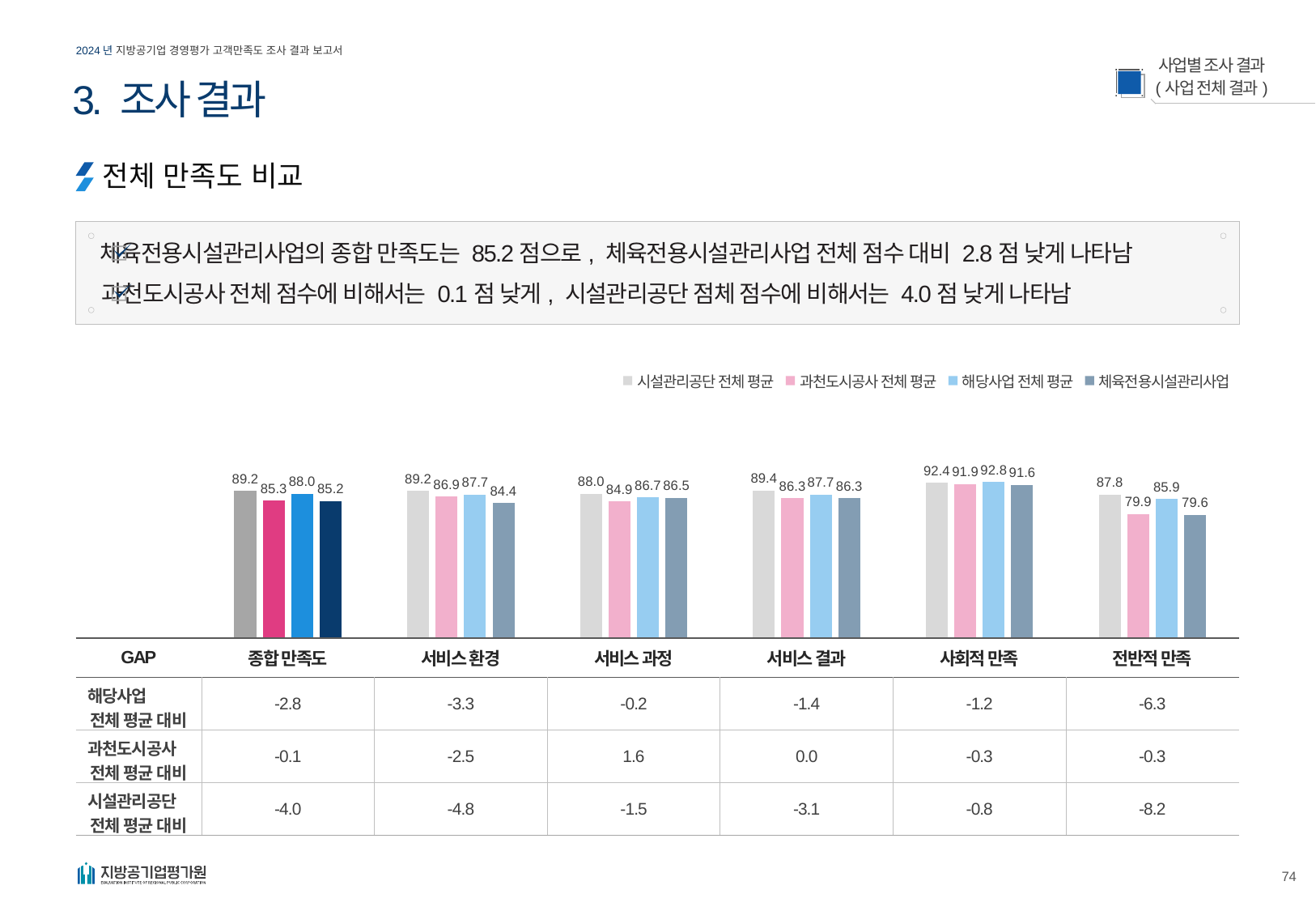

3. 조사 결과
전체 만족도 비교

체육전용시설관리사업의 종합 만족도는 85.2점으로, 체육전용시설관리사업 전체 점수 대비 2.8점 낮게 나타남

과천도시공사 전체 점수에 비해서는 0.1점 낮게, 시설관리공단 점체 점수에 비해서는 4.0점 낮게 나타남

### Chart

| Category | 시설관리공단 전체 평균 | 과천도시공사 전체 평균 | 해당사업 전체 평균 | 체육전용시설관리사업 |
|---|---|---|---|---|
| 종합 만족도 | 89.2 | 85.3 | 88.0 | 85.2 |
| 서비스 환경 | 89.2 | 86.9 | 87.7 | 84.4 |
| 서비스 과정 | 88.0 | 84.9 | 86.7 | 86.5 |
| 서비스 결과 | 89.4 | 86.3 | 87.7 | 86.3 |
| 사회적 만족 | 92.4 | 91.9 | 92.8 | 91.6 |
| 전반적 만족 | 87.8 | 79.9 | 85.9 | 79.6 |
| GAP | 종합 만족도 | 서비스 환경 | 서비스 과정 | 서비스 결과 | 사회적 만족 | 전반적 만족 |
| --- | --- | --- | --- | --- | --- | --- |
| 해당사업 전체 평균 대비 | -2.8 | -3.3 | -0.2 | -1.4 | -1.2 | -6.3 |
| 과천도시공사 전체 평균 대비 | -0.1 | -2.5 | 1.6 | 0.0 | -0.3 | -0.3 |
| 시설관리공단 전체 평균 대비 | -4.0 | -4.8 | -1.5 | -3.1 | -0.8 | -8.2 |